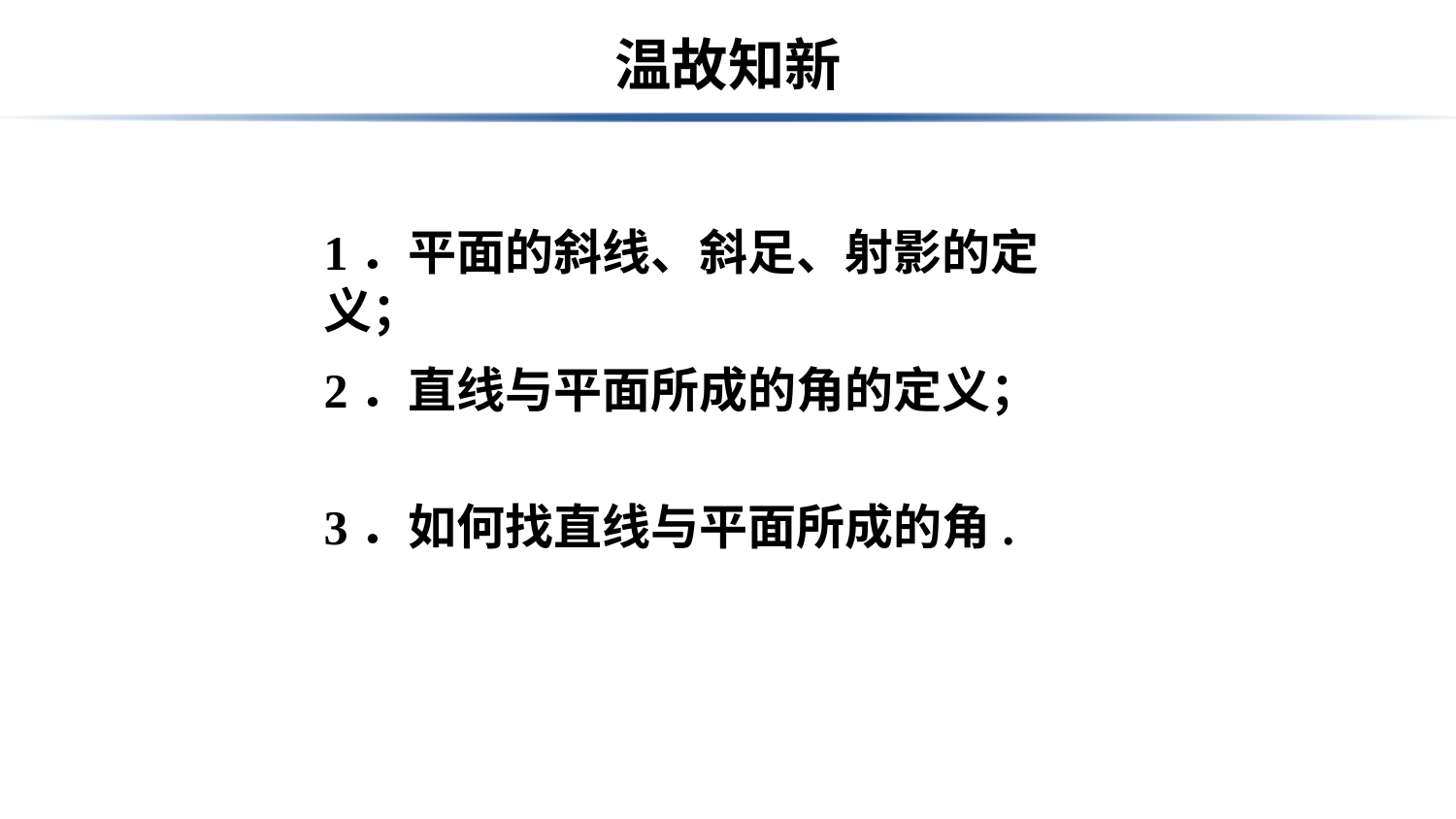

# 温故知新
1．平面的斜线、斜足、射影的定义；
2．直线与平面所成的角的定义；
3．如何找直线与平面所成的角.